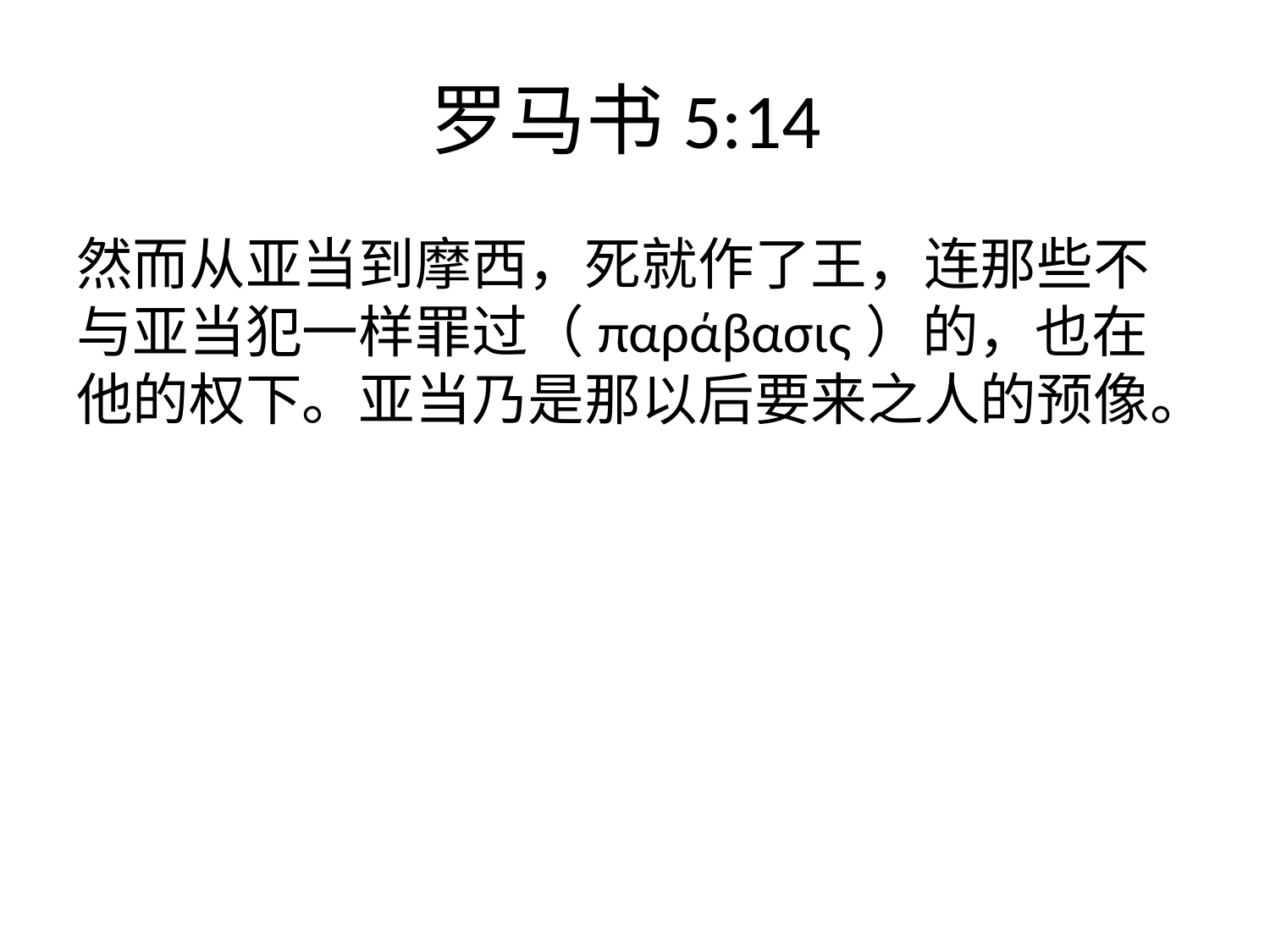

# 罗马书5:14
然而从亚当到摩西，死就作了王，连那些不与亚当犯一样罪过（παράβασις）的，也在他的权下。亚当乃是那以后要来之人的预像。